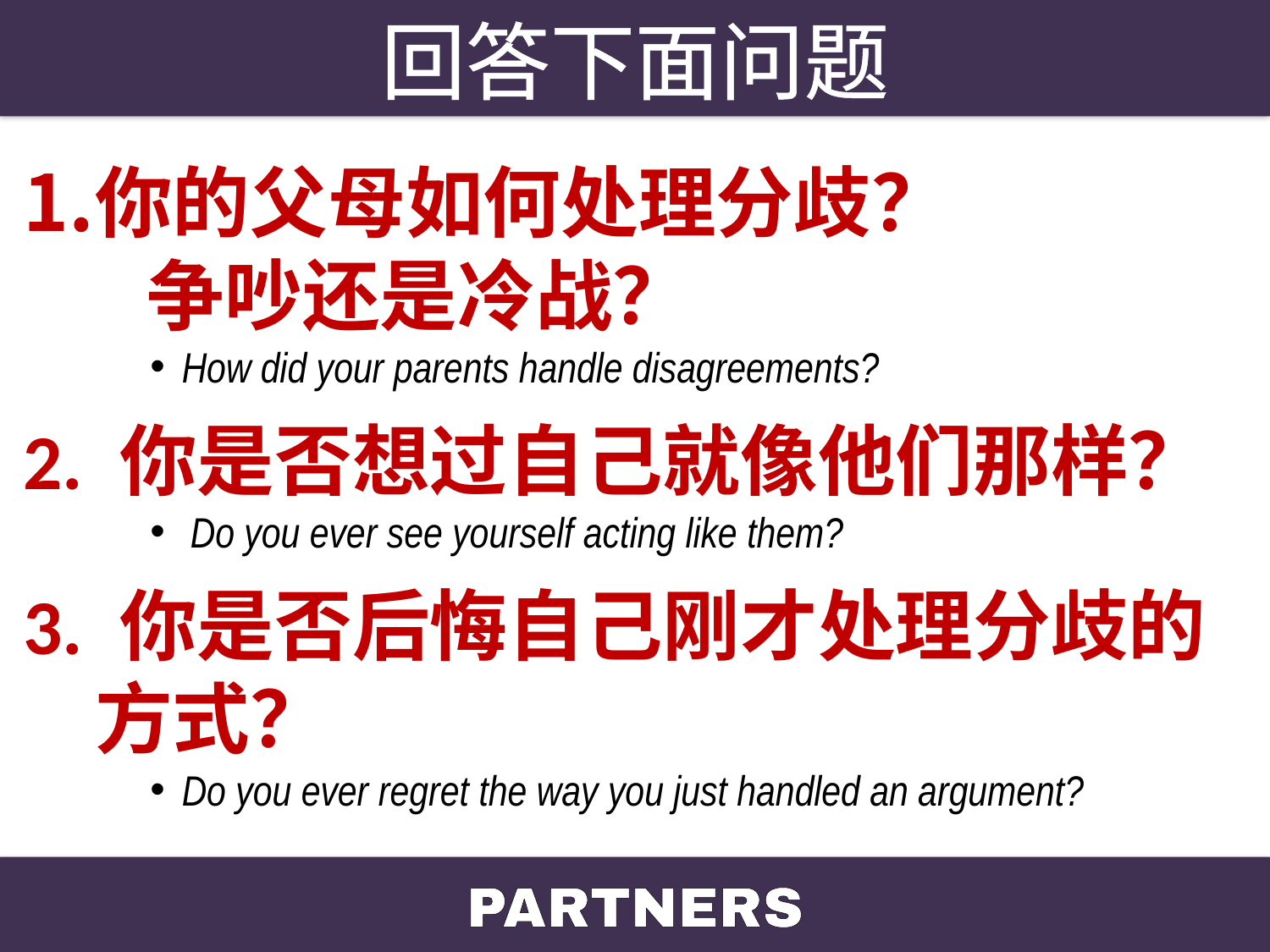

回答下面问题
你的父母如何处理分歧？
      争吵还是冷战？
How did your parents handle disagreements?

2. 你是否想过自己就像他们那样？
Do you ever see yourself acting like them?

3. 你是否后悔自己刚才处理分歧的方式？
Do you ever regret the way you just handled an argument?

PARTNERS